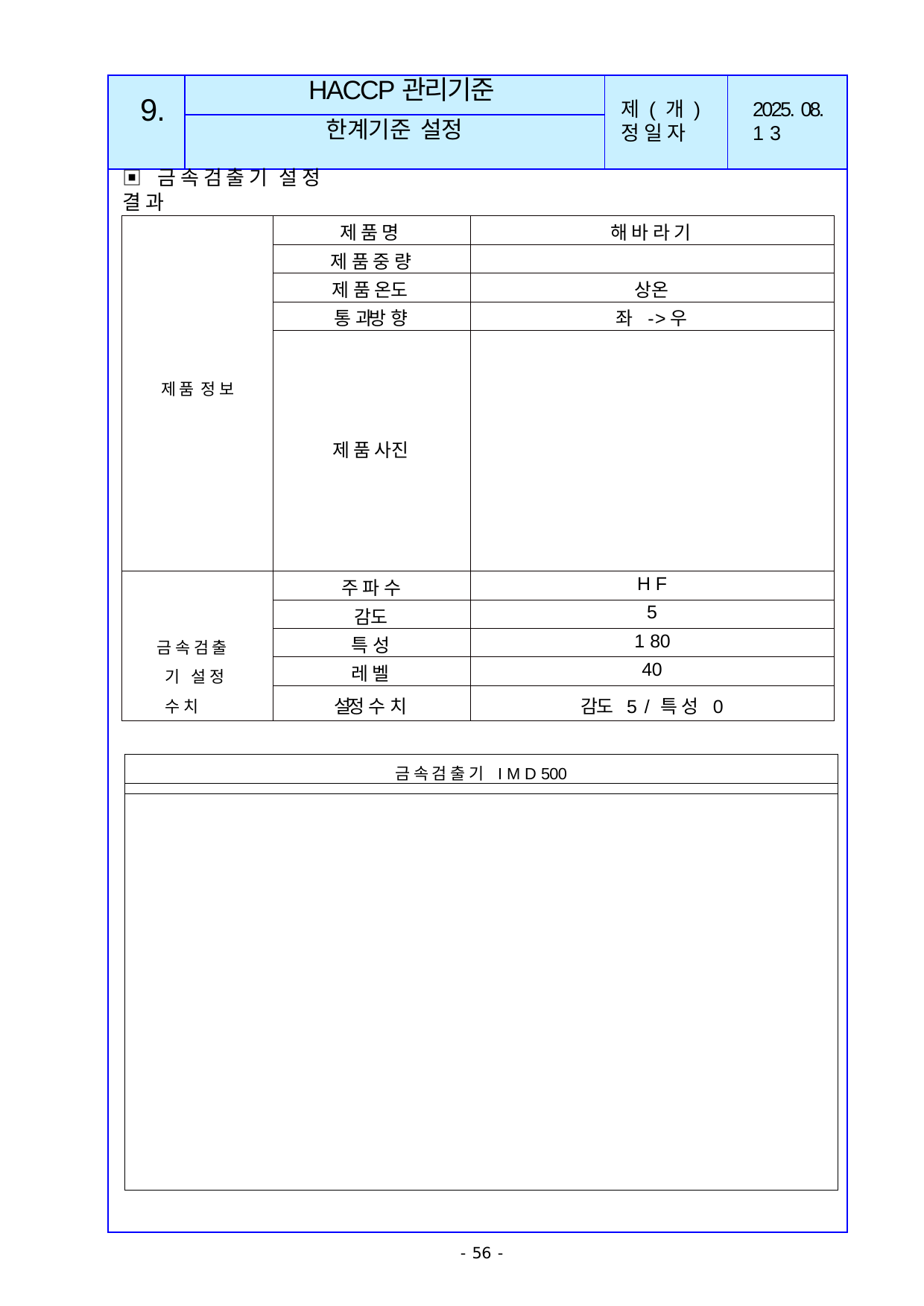

HACCP관리기준
|  |  |  |  |
| --- | --- | --- | --- |
|  |  |  |  |
|  |  |  |  |
9.
제 ( 개 ) 정 일 자
2025. 08. 1 3
한계기준 설정
▣  금 속 검 출 기  설 정 결 과
| 제 품 정 보 | 제 품 명 | 해 바 라 기 |
| --- | --- | --- |
|  | 제 품 중 량 |  |
|  | 제 품 온도 | 상온 |
|  | 통 과방 향 | 좌 ->우 |
|  | 제 품 사진 |  |
| 금 속 검 출 기 설 정 수 치 | 주 파 수 | H F |
|  | 감도 | 5 |
|  | 특 성 | 1 80 |
|  | 레 벨 | 40 |
|  | 설정 수 치 | 감도 5 / 특 성 0 |

금 속 검 출 기  I M D 500
- 56 -